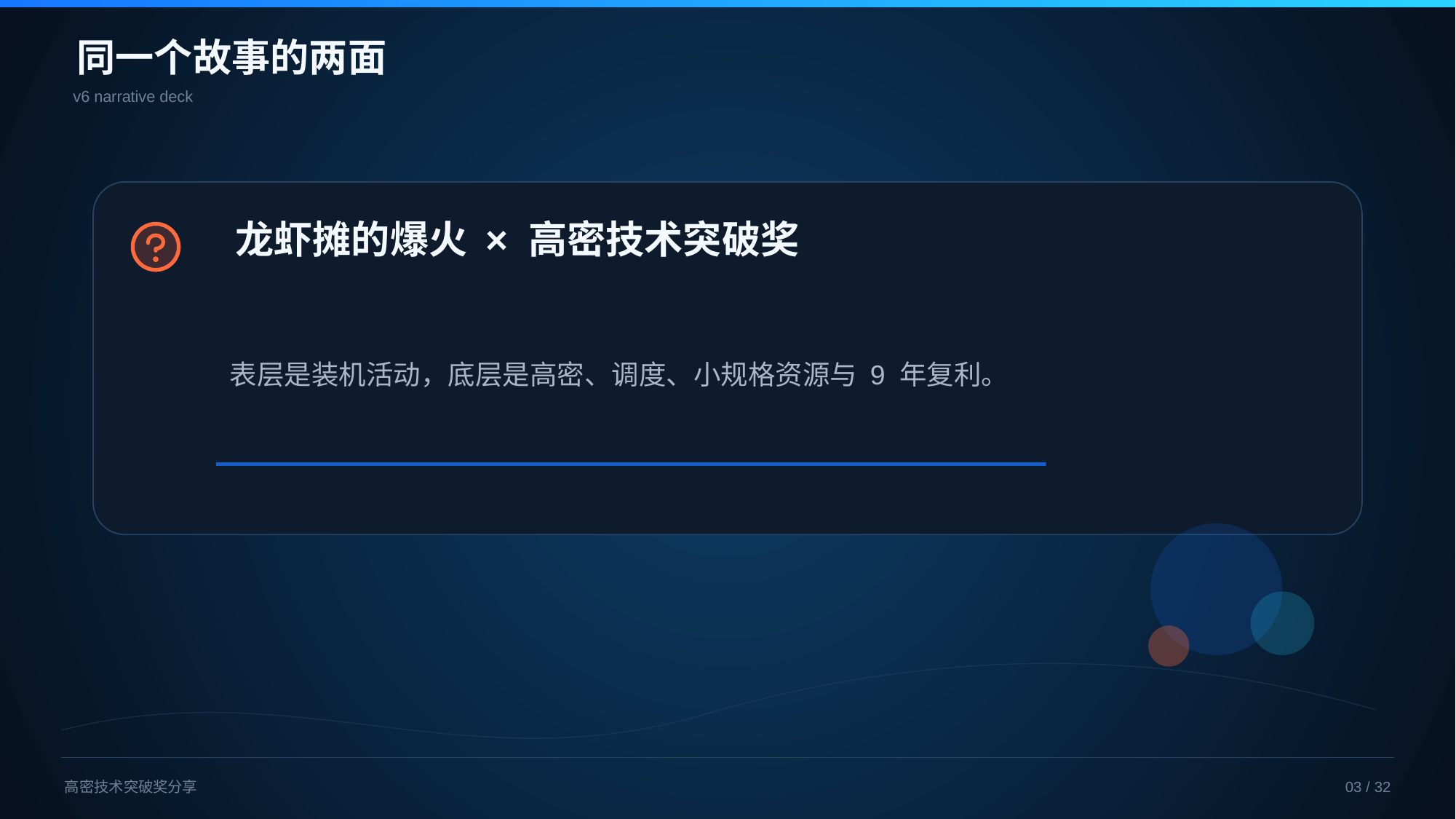

同一个故事的两面
v6 narrative deck

龙虾摊的爆火 × 高密技术突破奖

表层是装机活动，底层是高密、调度、小规格资源与 9 年复利。

高密技术突破奖分享
03 / 32